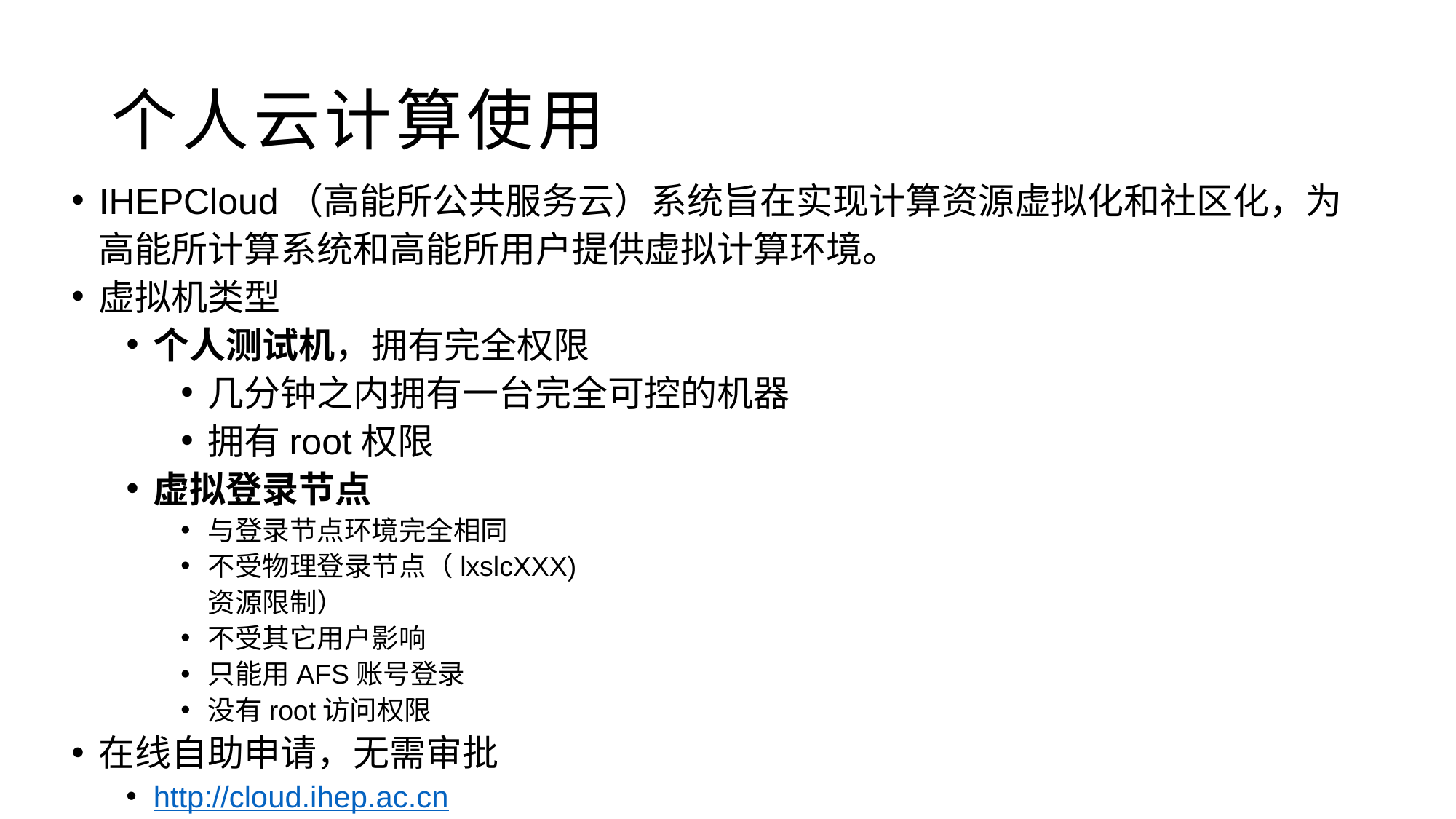

# 个人云计算使用
IHEPCloud（高能所公共服务云）系统旨在实现计算资源虚拟化和社区化，为高能所计算系统和高能所用户提供虚拟计算环境。
虚拟机类型
个人测试机，拥有完全权限
几分钟之内拥有一台完全可控的机器
拥有root权限
虚拟登录节点
与登录节点环境完全相同
不受物理登录节点（lxslcXXX)
资源限制）
不受其它用户影响
只能用AFS账号登录
没有root访问权限
在线自助申请，无需审批
http://cloud.ihep.ac.cn